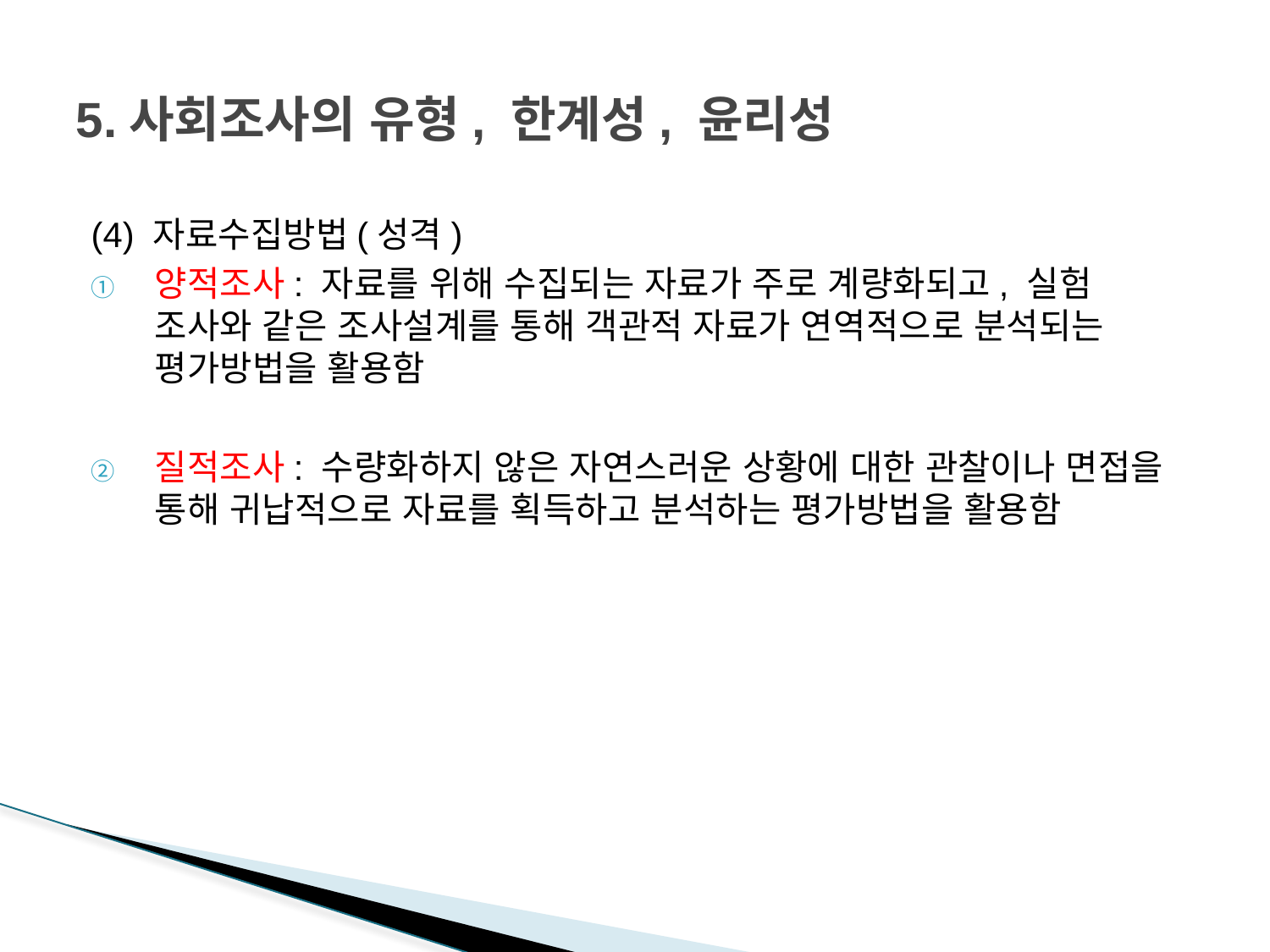

# 5.사회조사의 유형, 한계성, 윤리성
(4) 자료수집방법(성격)
양적조사: 자료를 위해 수집되는 자료가 주로 계량화되고, 실험 조사와 같은 조사설계를 통해 객관적 자료가 연역적으로 분석되는 평가방법을 활용함

질적조사: 수량화하지 않은 자연스러운 상황에 대한 관찰이나 면접을 통해 귀납적으로 자료를 획득하고 분석하는 평가방법을 활용함